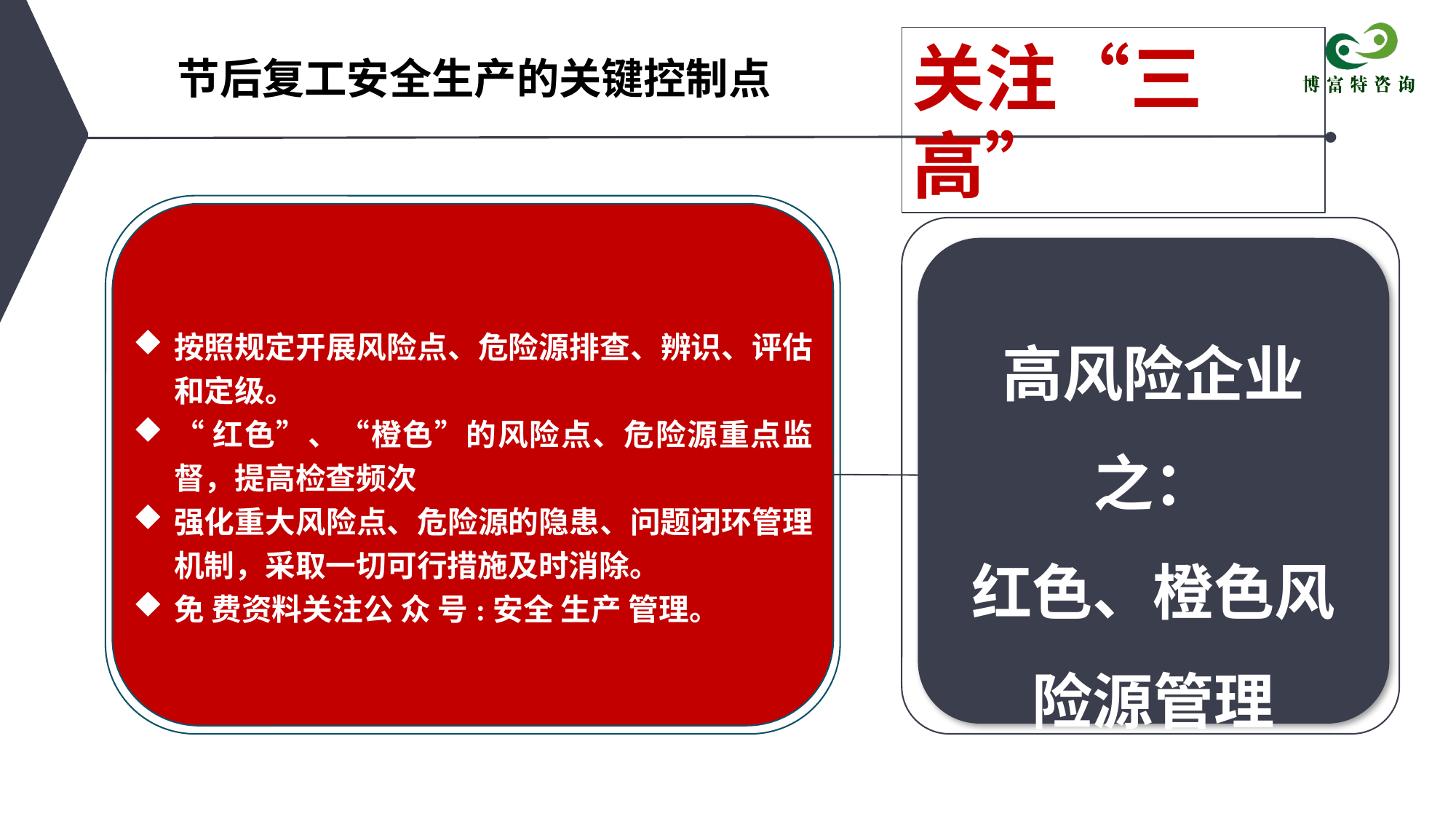

关注“三高”
节后复工安全生产的关键控制点

高风险企业之：
红色、橙色风险源管理
按照规定开展风险点、危险源排查、辨识、评估和定级。
“红色”、“橙色”的风险点、危险源重点监督，提高检查频次
强化重大风险点、危险源的隐患、问题闭环管理机制，采取一切可行措施及时消除。
免 费资料关注公 众 号:安全 生产 管理。